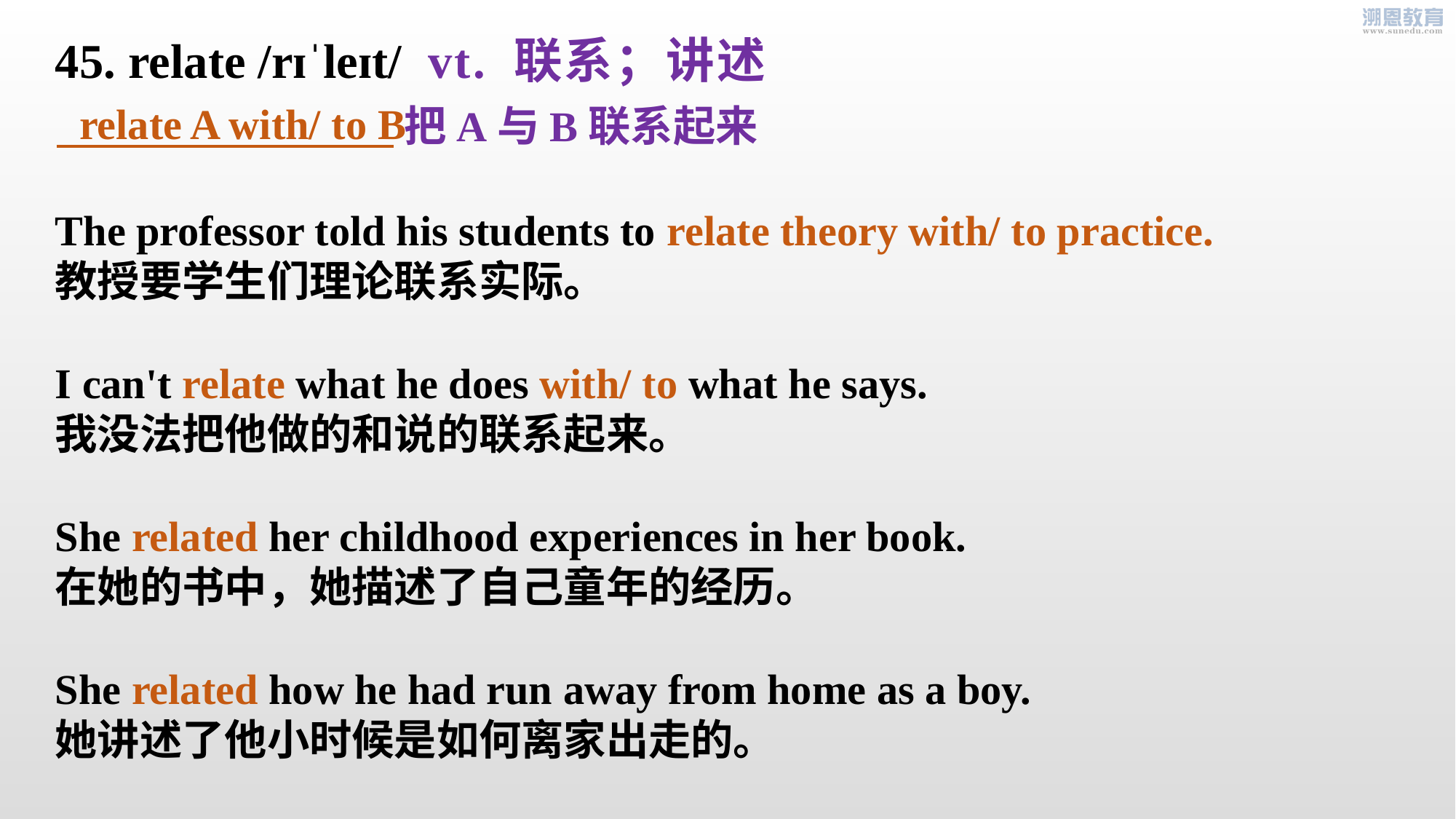

45. relate /rɪˈleɪt/
vt. 联系；讲述
relate A with/ to B
                                   把A与B联系起来

The professor told his students to relate theory with/ to practice.
教授要学生们理论联系实际。

I can't relate what he does with/ to what he says.
我没法把他做的和说的联系起来。

She related her childhood experiences in her book.
在她的书中，她描述了自己童年的经历。

She related how he had run away from home as a boy.
她讲述了他小时候是如何离家出走的。